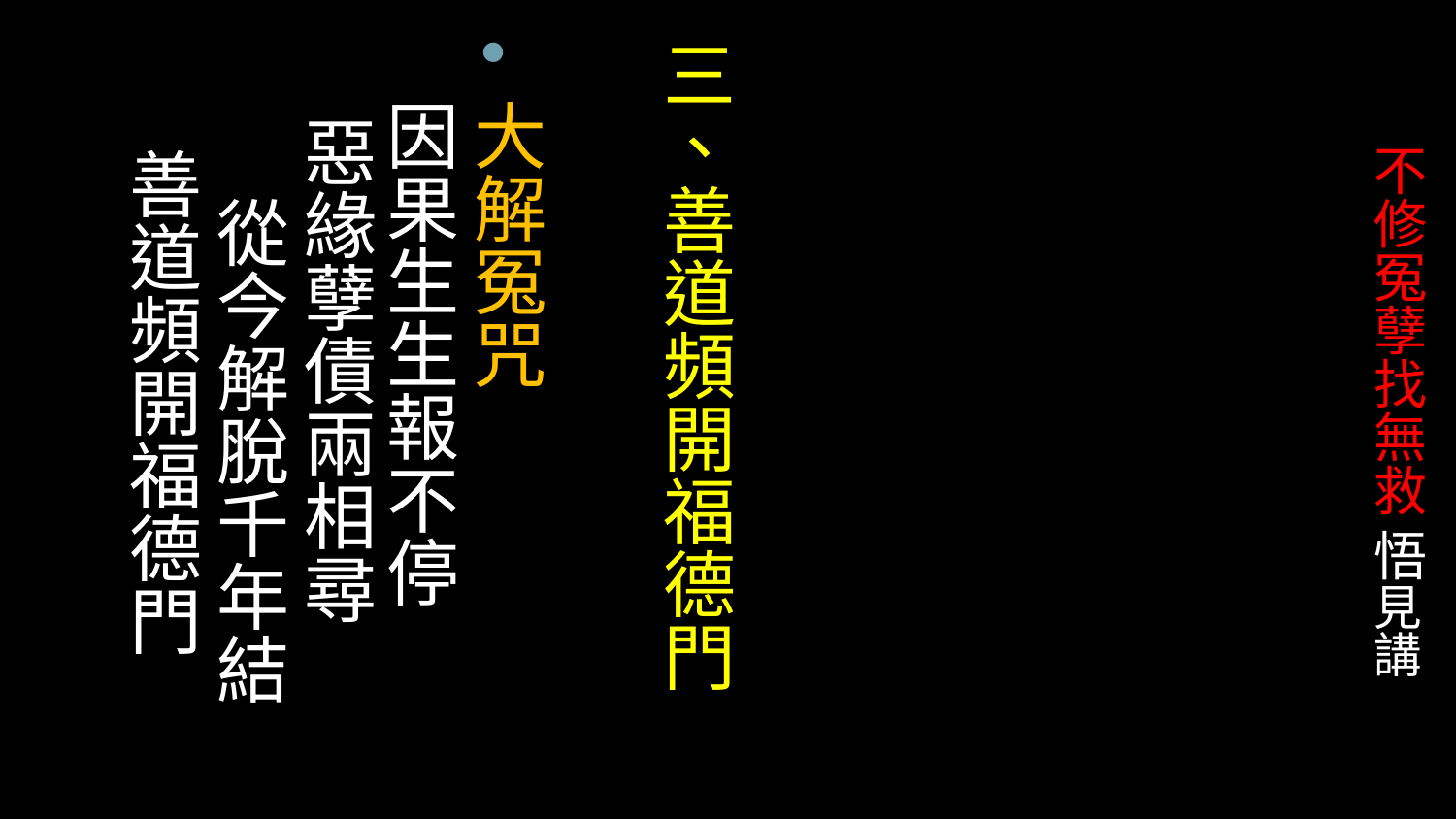

三、善道頻開福德門
大解冤咒                       因果生生報不停            惡緣孽債兩相尋                從今解脫千年結        善道頻開福德門

# 不修冤孽找無救 悟見講